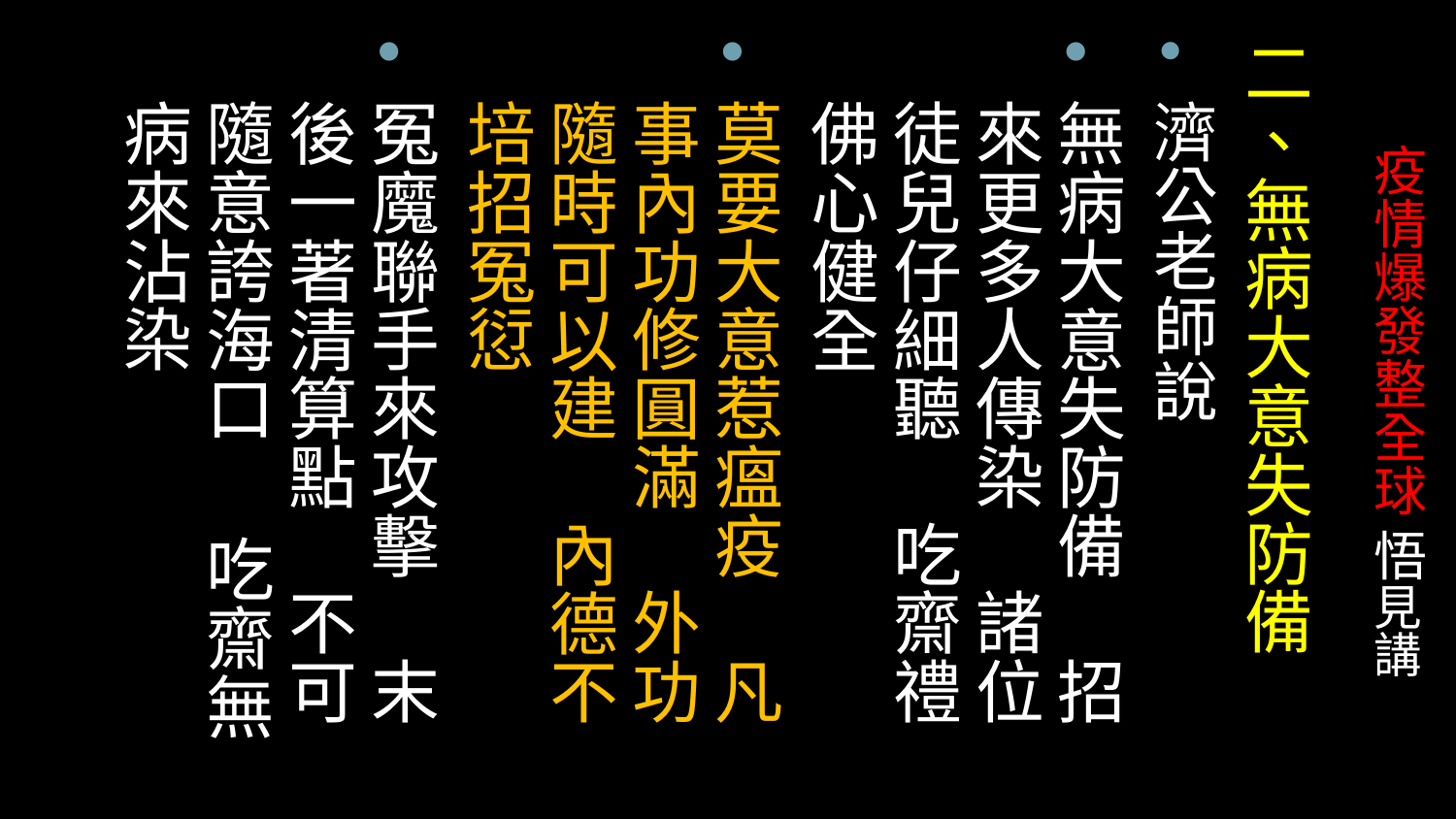

二、無病大意失防備
濟公老師說
無病大意失防備     招來更多人傳染     諸位徒兒仔細聽     吃齋禮佛心健全
莫要大意惹瘟疫     凡事內功修圓滿     外功隨時可以建     內德不培招冤愆
冤魔聯手來攻擊     末後一著清算點     不可隨意誇海口      吃齋無病來沾染

# 疫情爆發整全球 悟見講